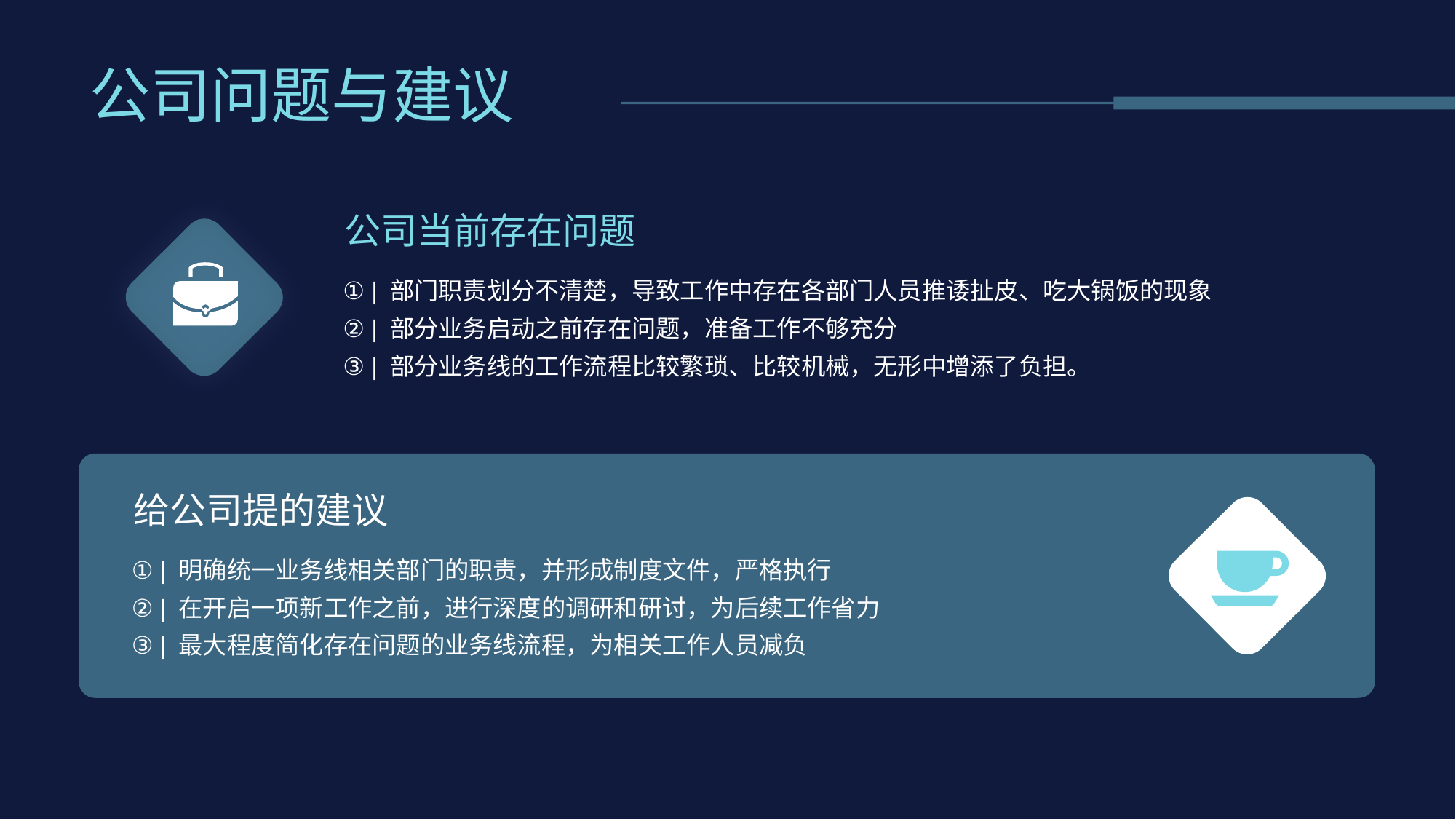

# 公司问题与建议
公司当前存在问题
60
① | 部门职责划分不清楚，导致工作中存在各部门人员推诿扯皮、吃大锅饭的现象
② | 部分业务启动之前存在问题，准备工作不够充分
③ | 部分业务线的工作流程比较繁琐、比较机械，无形中增添了负担。

给公司提的建议

① | 明确统一业务线相关部门的职责，并形成制度文件，严格执行
② | 在开启一项新工作之前，进行深度的调研和研讨，为后续工作省力
③ | 最大程度简化存在问题的业务线流程，为相关工作人员减负